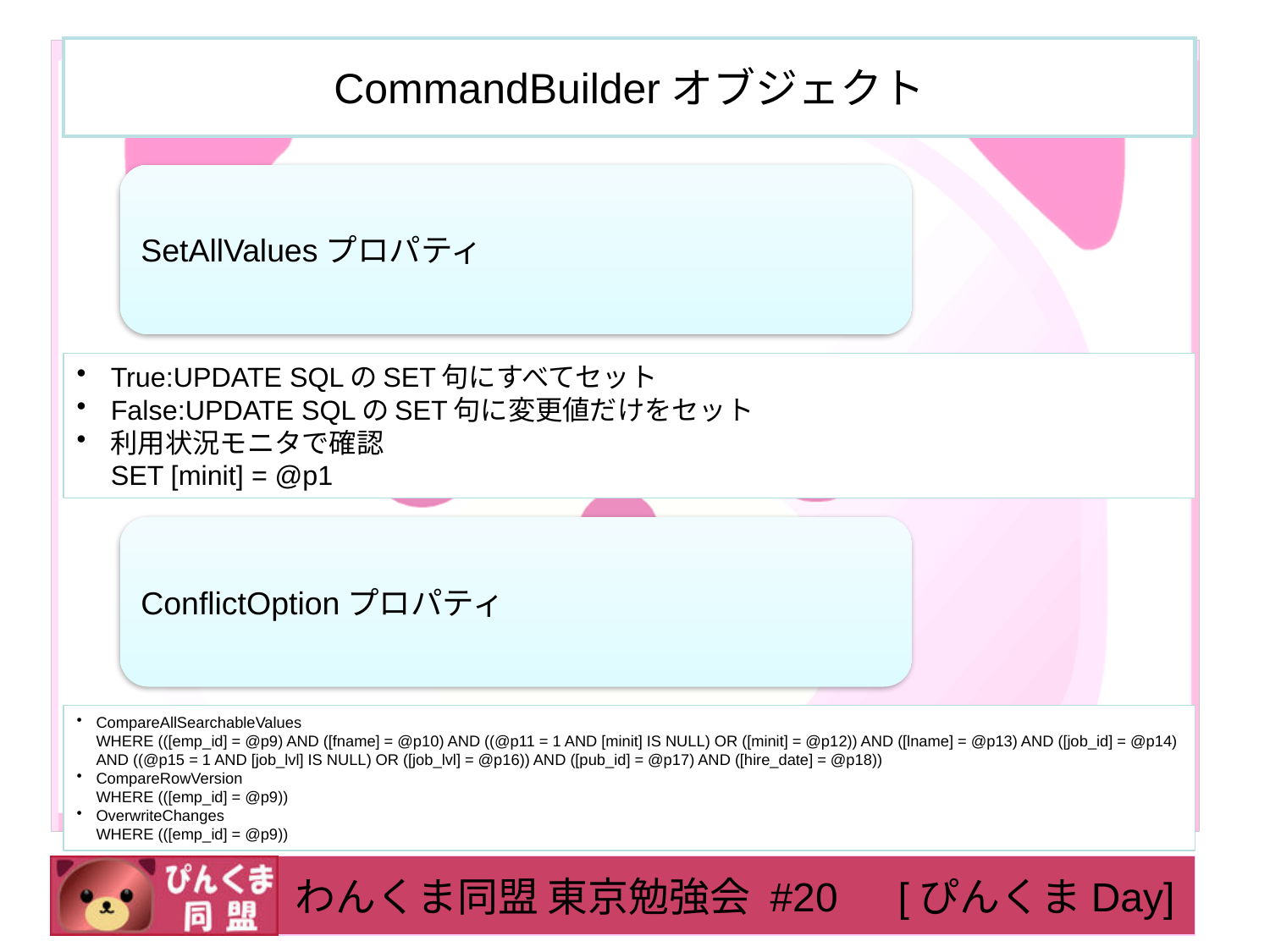

# CommandBuilderオブジェクト
SetAllValuesプロパティ
True:UPDATE SQLのSET句にすべてセット
利用状況モニタで確認
SET [minit] = @p1
ConflictOptionプロパティ
CompareAllSearchableValues
WHERE (([emp_id] = @p9) AND ([fname] = @p10) AND ((@p11 = 1 AND [minit] IS NULL) OR ([minit] = @p12)) AND ([lname] = @p13) AND ([job_id] = @p14) AND ((@p15 = 1 AND [job_lvl] IS NULL) OR ([job_lvl] = @p16)) AND ([pub_id] = @p17) AND ([hire_date] = @p18))
CompareRowVersion
WHERE (([emp_id] = @p9))
OverwriteChanges
WHERE (([emp_id] = @p9))
False:UPDATE SQLのSET句に変更値だけをセット